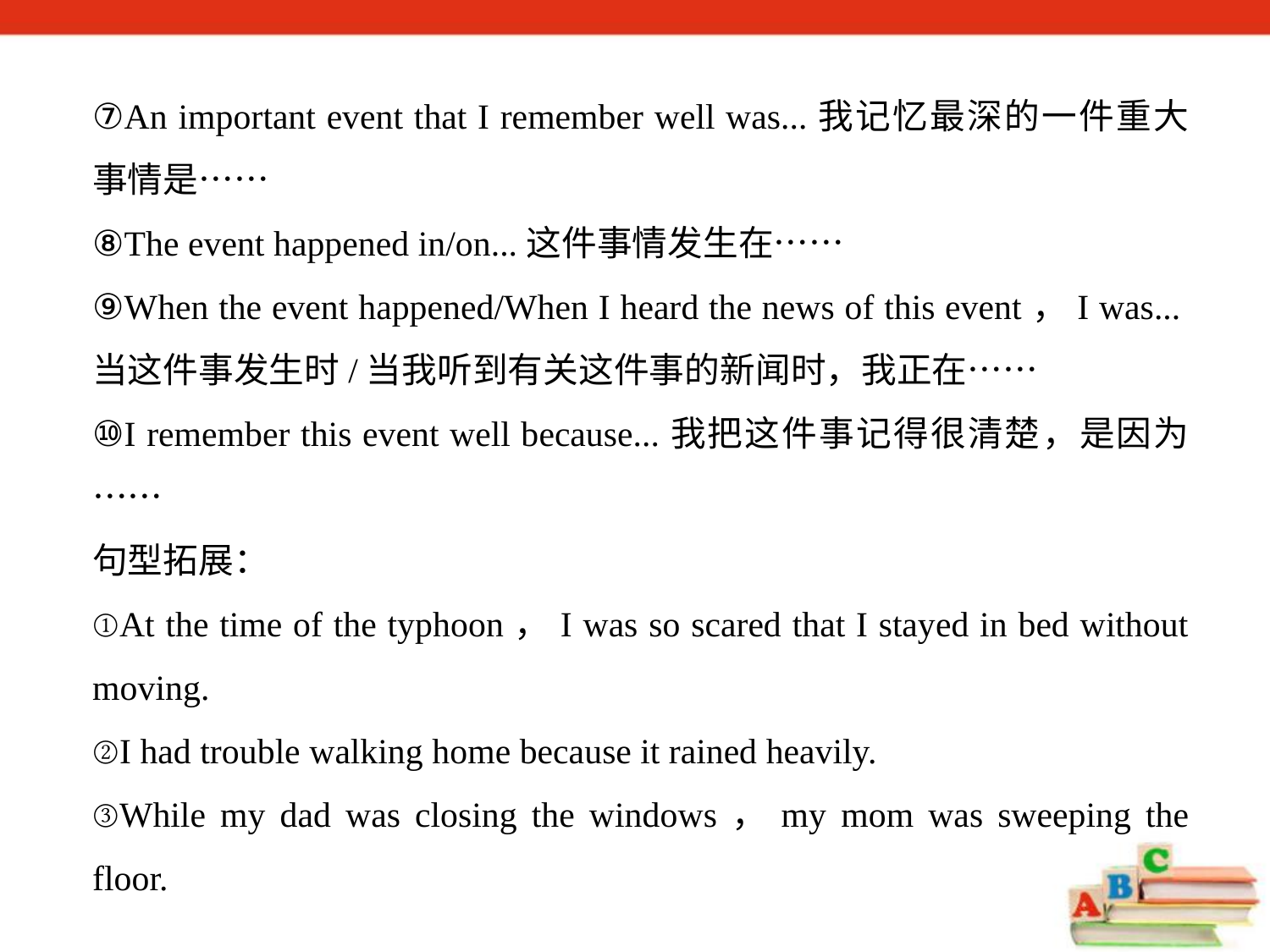

⑦An important event that I remember well was...我记忆最深的一件重大事情是……
⑧The event happened in/on...这件事情发生在……
⑨When the event happened/When I heard the news of this event，I was...当这件事发生时/当我听到有关这件事的新闻时，我正在……
⑩I remember this event well because...我把这件事记得很清楚，是因为……
句型拓展：
①At the time of the typhoon，I was so scared that I stayed in bed without moving.
②I had trouble walking home because it rained heavily.
③While my dad was closing the windows，my mom was sweeping the floor.